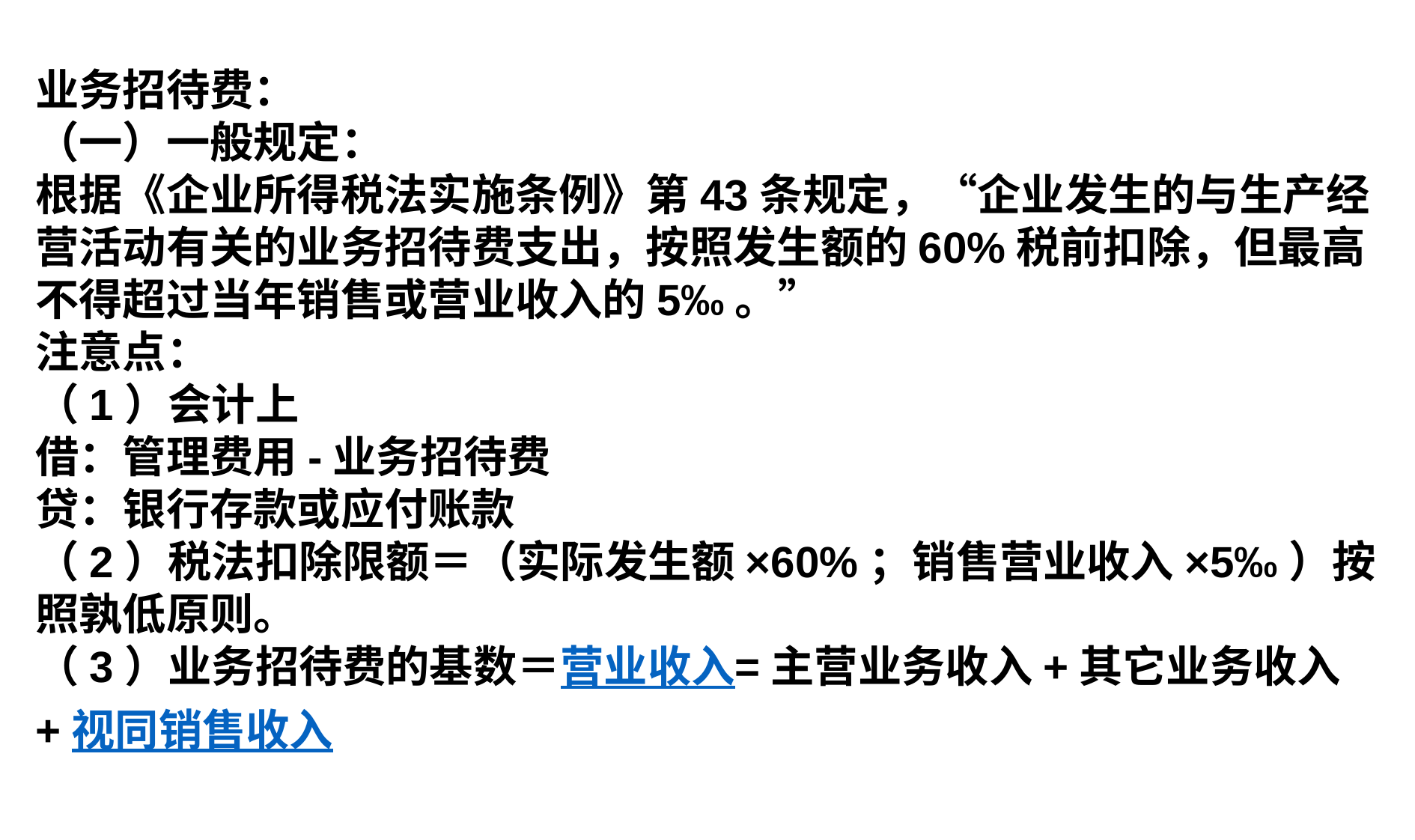

业务招待费：
（一）一般规定：
根据《企业所得税法实施条例》第43条规定，“企业发生的与生产经营活动有关的业务招待费支出，按照发生额的60%税前扣除，但最高不得超过当年销售或营业收入的5‰。”
注意点：
（1）会计上
借：管理费用-业务招待费
贷：银行存款或应付账款
（2）税法扣除限额＝（实际发生额×60%；销售营业收入×5‰）按照孰低原则。
（3）业务招待费的基数＝营业收入=主营业务收入+其它业务收入+视同销售收入